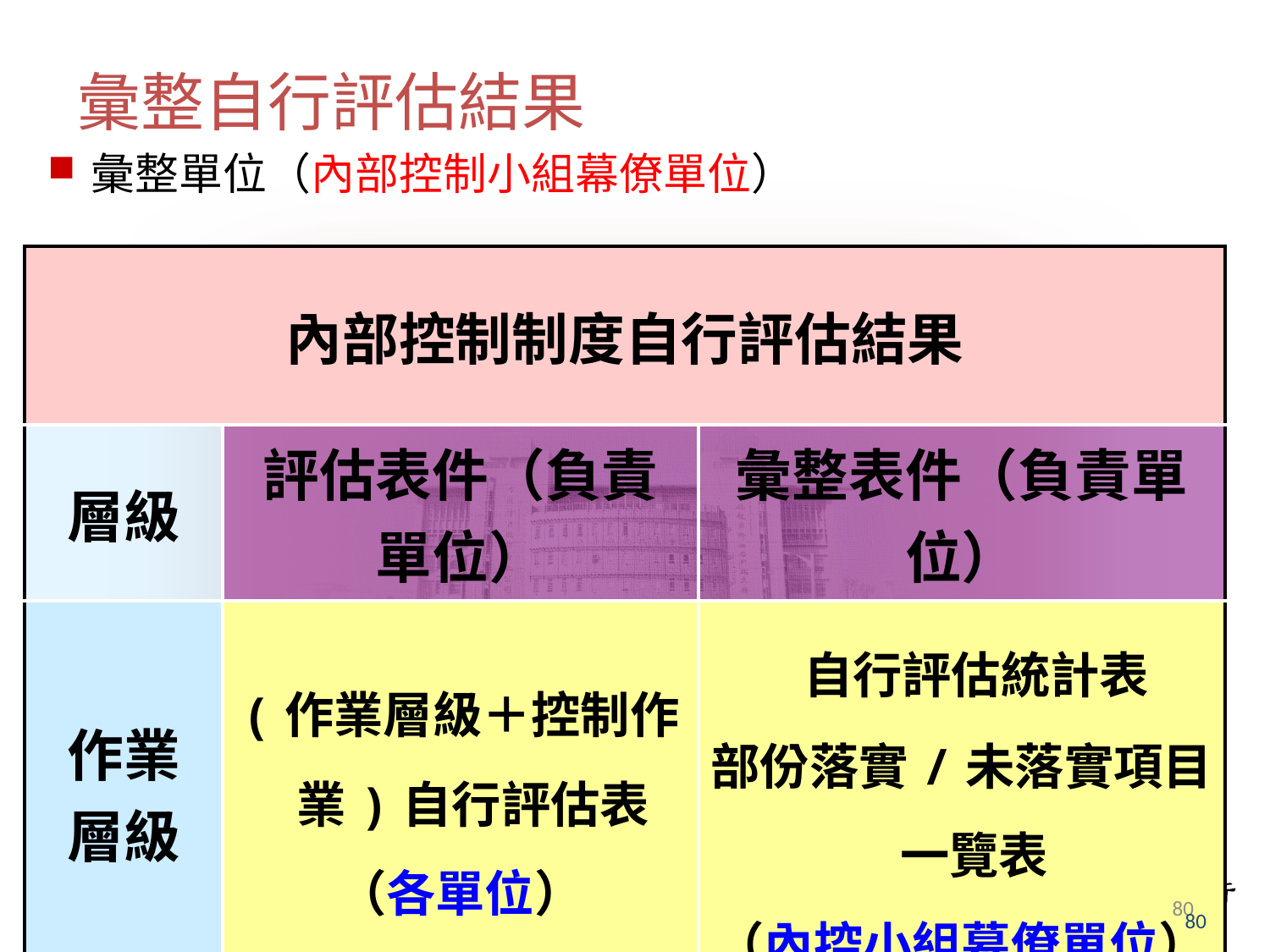

# 彙整自行評估結果
彙整單位（內部控制小組幕僚單位）
| 內部控制制度自行評估結果 |  |  |
| --- | --- | --- |
| 層級 | 評估表件（負責單位） | 彙整表件（負責單位） |
| 作業 層級 | (作業層級＋控制作業)自行評估表 （各單位） | 自行評估統計表 部份落實/未落實項目一覽表 （內控小組幕僚單位） |
80
80